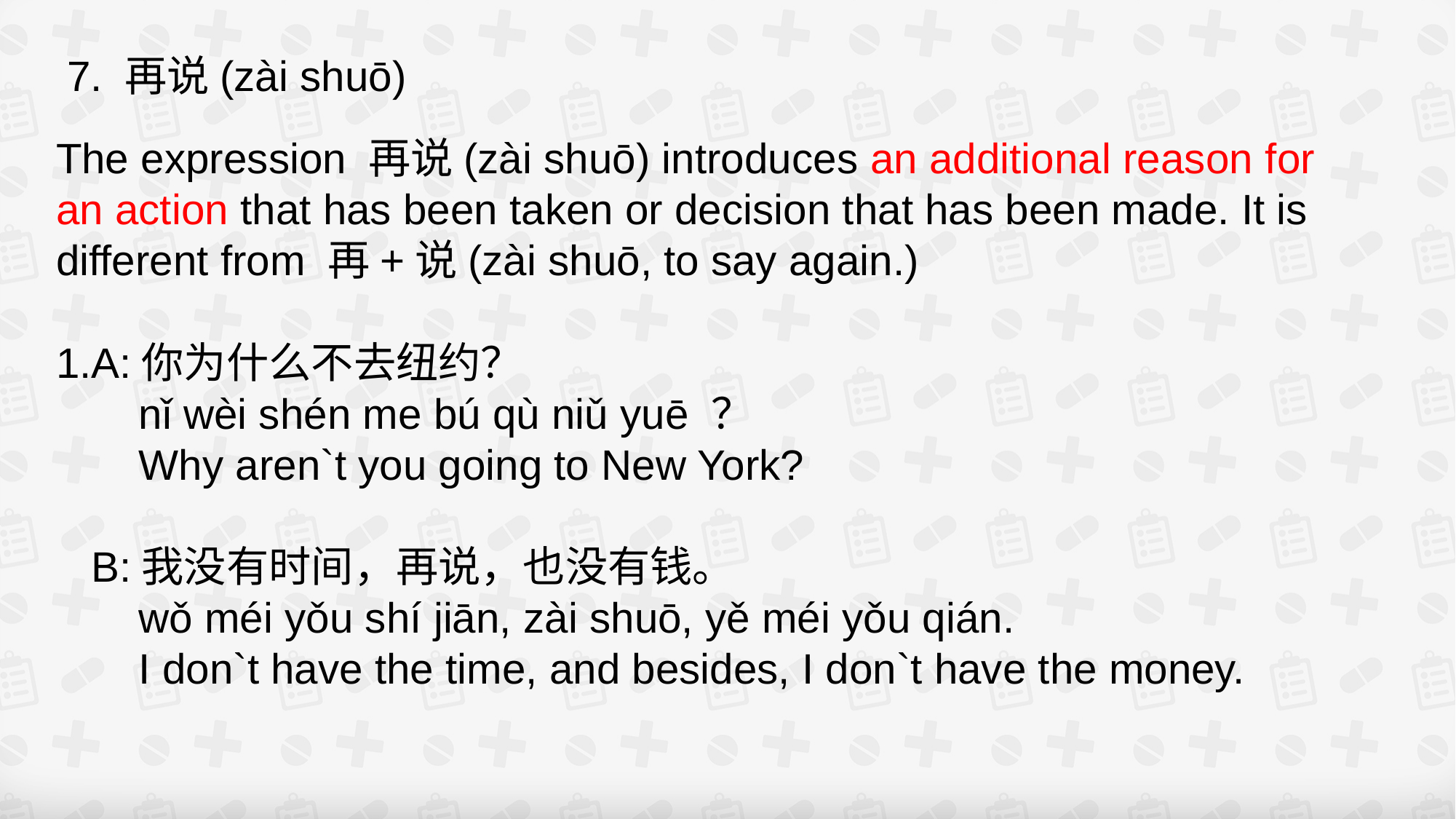

7. 再说(zài shuō)
The expression 再说(zài shuō) introduces an additional reason for an action that has been taken or decision that has been made. It is different from 再+说(zài shuō, to say again.)
1.A:你为什么不去纽约？
       nǐ wèi shén me bú qù niǔ yuē ？
       Why aren`t you going to New York?

   B:我没有时间，再说，也没有钱。
       wǒ méi yǒu shí jiān, zài shuō, yě méi yǒu qián.
       I don`t have the time, and besides, I don`t have the money.